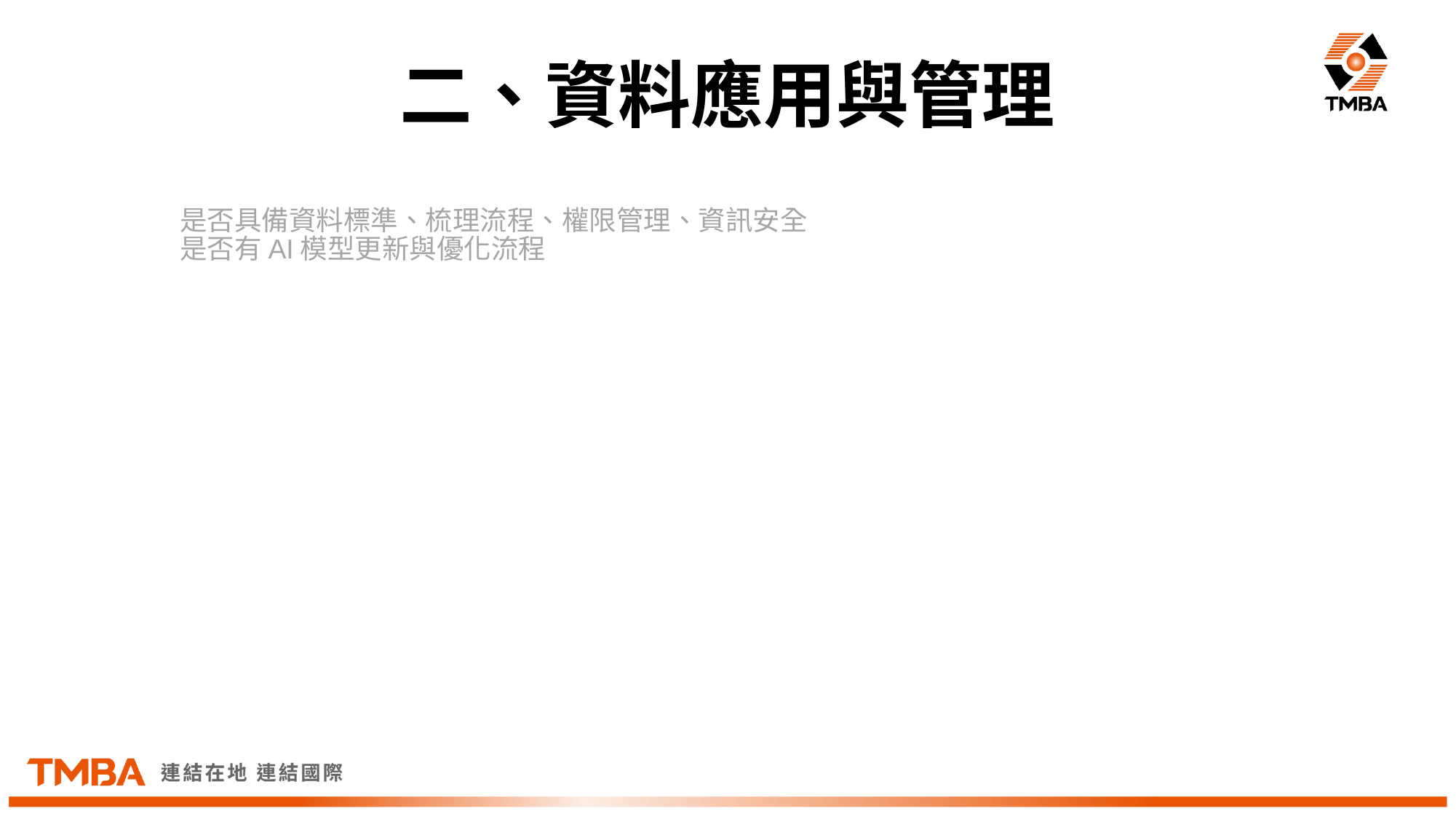

二、資料應用與管理
是否具備資料標準、梳理流程、權限管理、資訊安全
是否有AI模型更新與優化流程